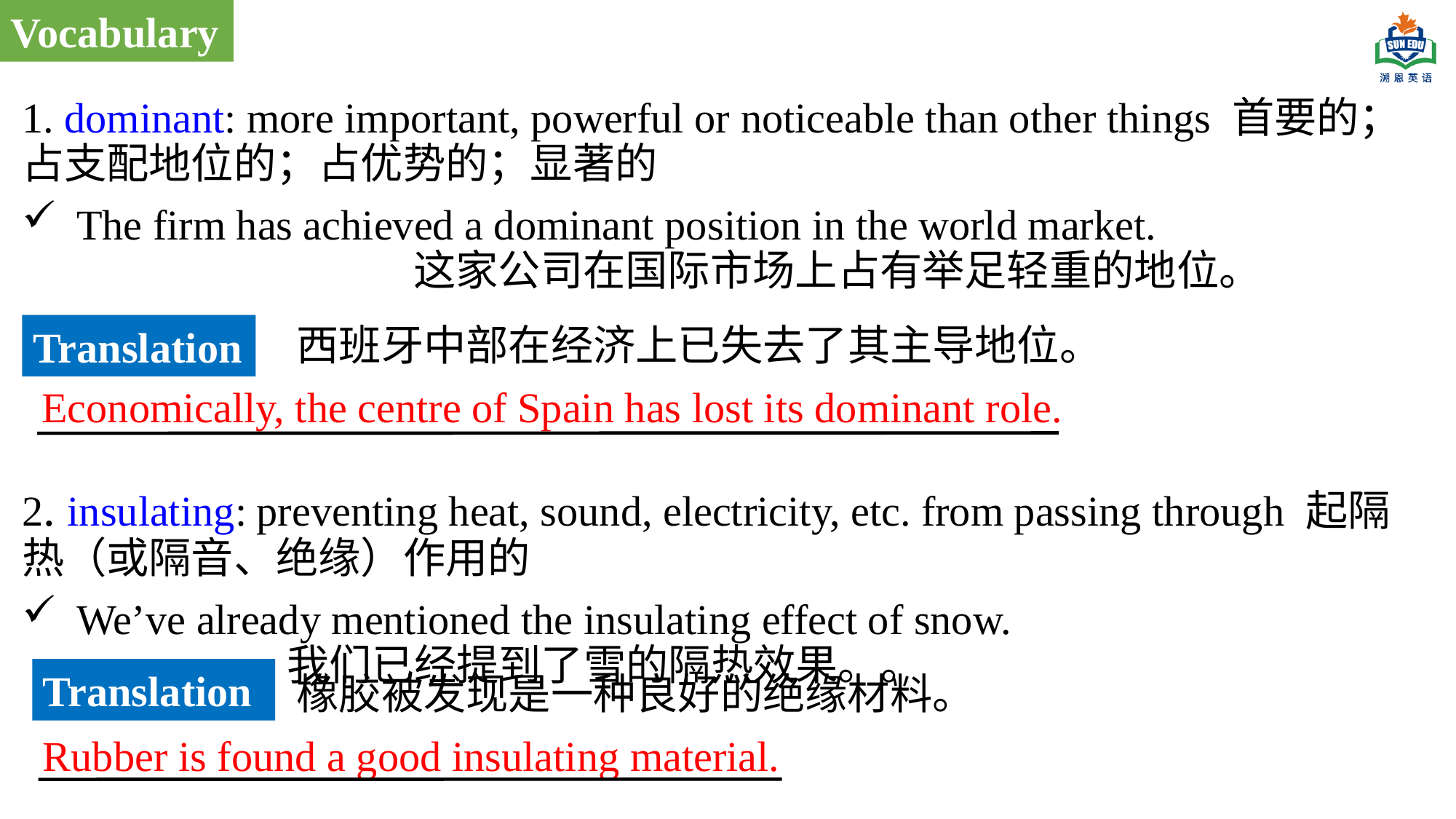

Vocabulary
1. dominant: more important, powerful or noticeable than other things 首要的；占支配地位的；占优势的；显著的
The firm has achieved a dominant position in the world market.                                                         这家公司在国际市场上占有举足轻重的地位。

2. insulating: preventing heat, sound, electricity, etc. from passing through 起隔热（或隔音、绝缘）作用的
We’ve already mentioned the insulating effect of snow.                                                          我们已经提到了雪的隔热效果。。
西班牙中部在经济上已失去了其主导地位。
Translation
Economically, the centre of Spain has lost its dominant role.

Translation
橡胶被发现是一种良好的绝缘材料。
Rubber is found a good insulating material.